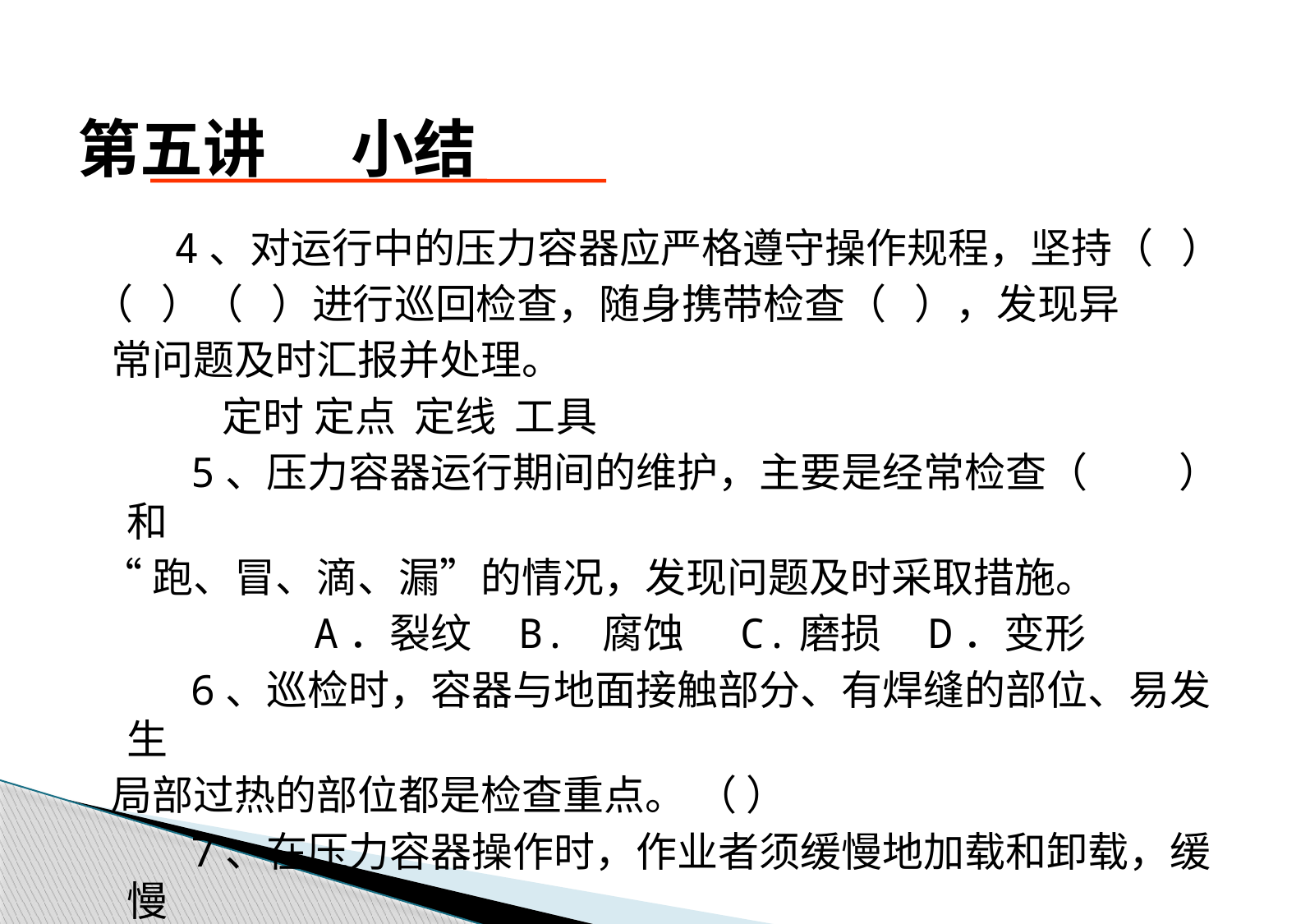

# 第五讲      小结

    4、对运行中的压力容器应严格遵守操作规程，坚持（   ）
（   ）（   ）进行巡回检查，随身携带检查（   ），发现异
 常问题及时汇报并处理。
             定时 定点  定线  工具
    5、压力容器运行期间的维护，主要是经常检查（　 　）和
 “跑、冒、滴、漏”的情况，发现问题及时采取措施。
         A．裂纹    B. 腐蚀     C.磨损    D．变形
    6、巡检时，容器与地面接触部分、有焊缝的部位、易发生
 局部过热的部位都是检查重点。 （ ）
    7、在压力容器操作时，作业者须缓慢地加载和卸载，缓慢
 地升温和降温。 （ ）